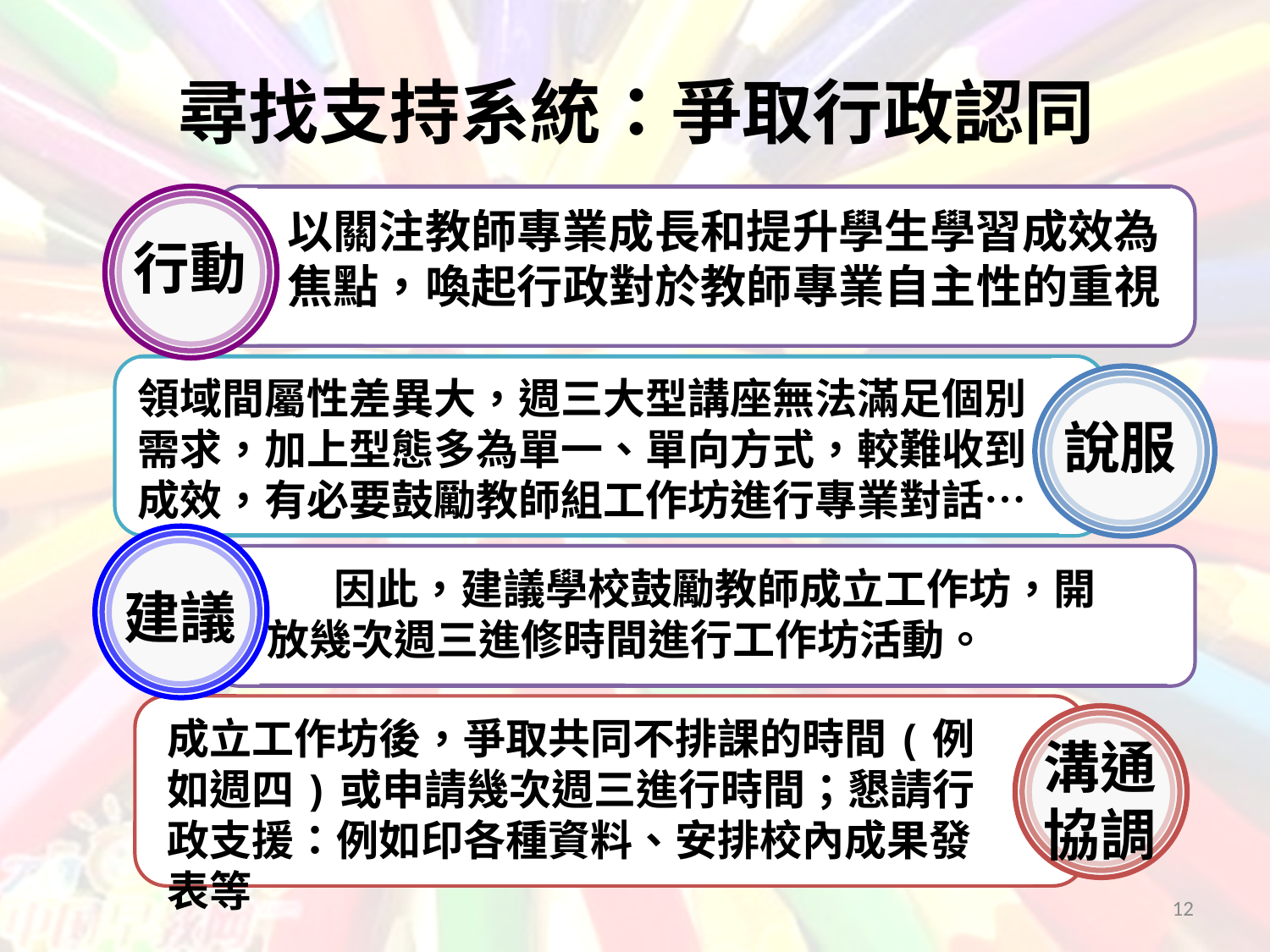

# 尋找支持系統：爭取行政認同

以關注教師專業成長和提升學生學習成效為焦點，喚起行政對於教師專業自主性的重視
行動

領域間屬性差異大，週三大型講座無法滿足個別需求，加上型態多為單一、單向方式，較難收到成效，有必要鼓勵教師組工作坊進行專業對話…

說服

因此，建議學校鼓勵教師成立工作坊，開
放幾次週三進修時間進行工作坊活動。
建議

成立工作坊後，爭取共同不排課的時間(例如週四)或申請幾次週三進行時間；懇請行政支援：例如印各種資料、安排校內成果發表等

溝通協調
12